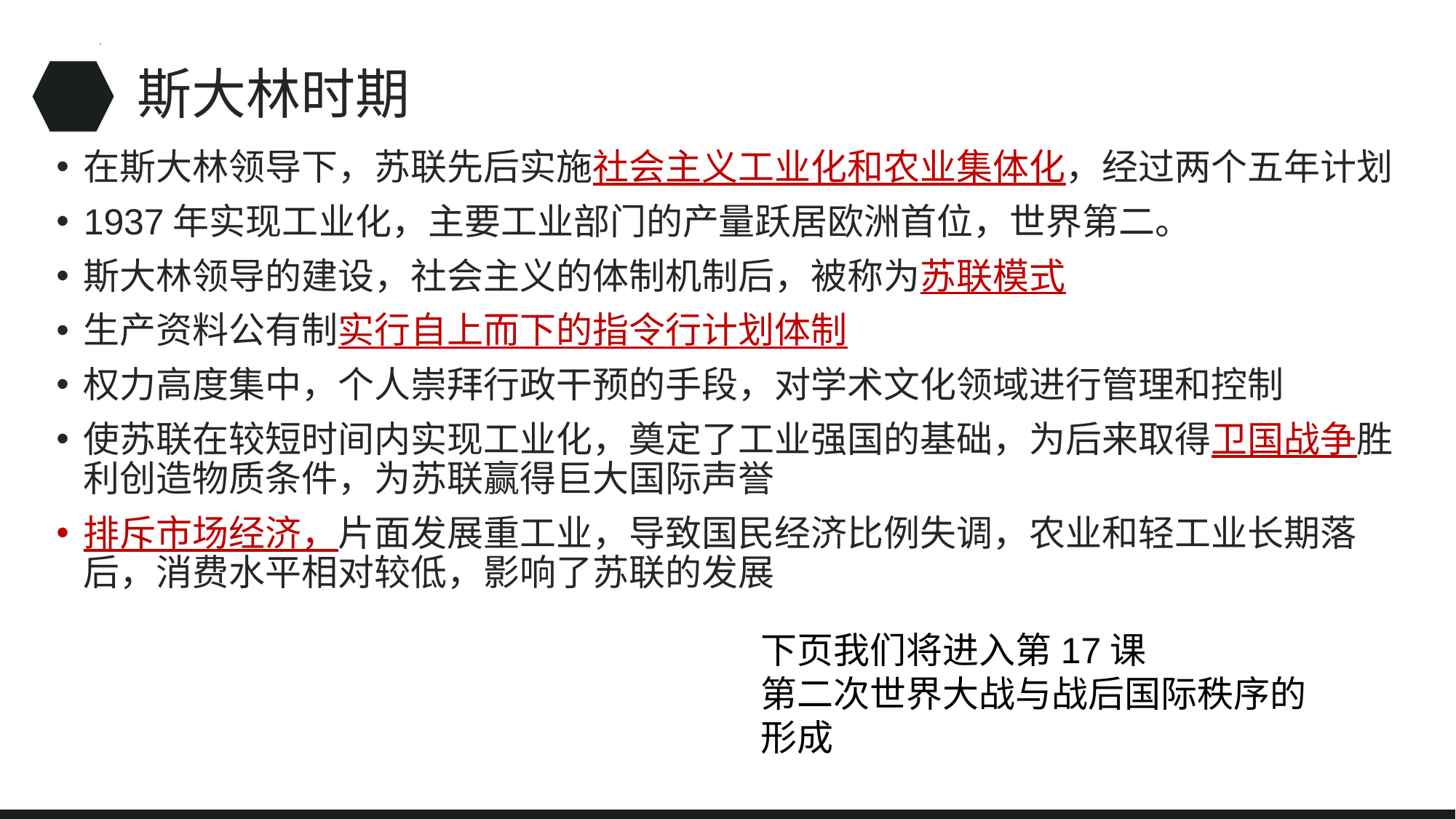

# 斯大林时期
在斯大林领导下，苏联先后实施社会主义工业化和农业集体化，经过两个五年计划
1937年实现工业化，主要工业部门的产量跃居欧洲首位，世界第二。
斯大林领导的建设，社会主义的体制机制后，被称为苏联模式
生产资料公有制实行自上而下的指令行计划体制
权力高度集中，个人崇拜行政干预的手段，对学术文化领域进行管理和控制
使苏联在较短时间内实现工业化，奠定了工业强国的基础，为后来取得卫国战争胜利创造物质条件，为苏联赢得巨大国际声誉
排斥市场经济，片面发展重工业，导致国民经济比例失调，农业和轻工业长期落后，消费水平相对较低，影响了苏联的发展
下页我们将进入第17课
第二次世界大战与战后国际秩序的形成